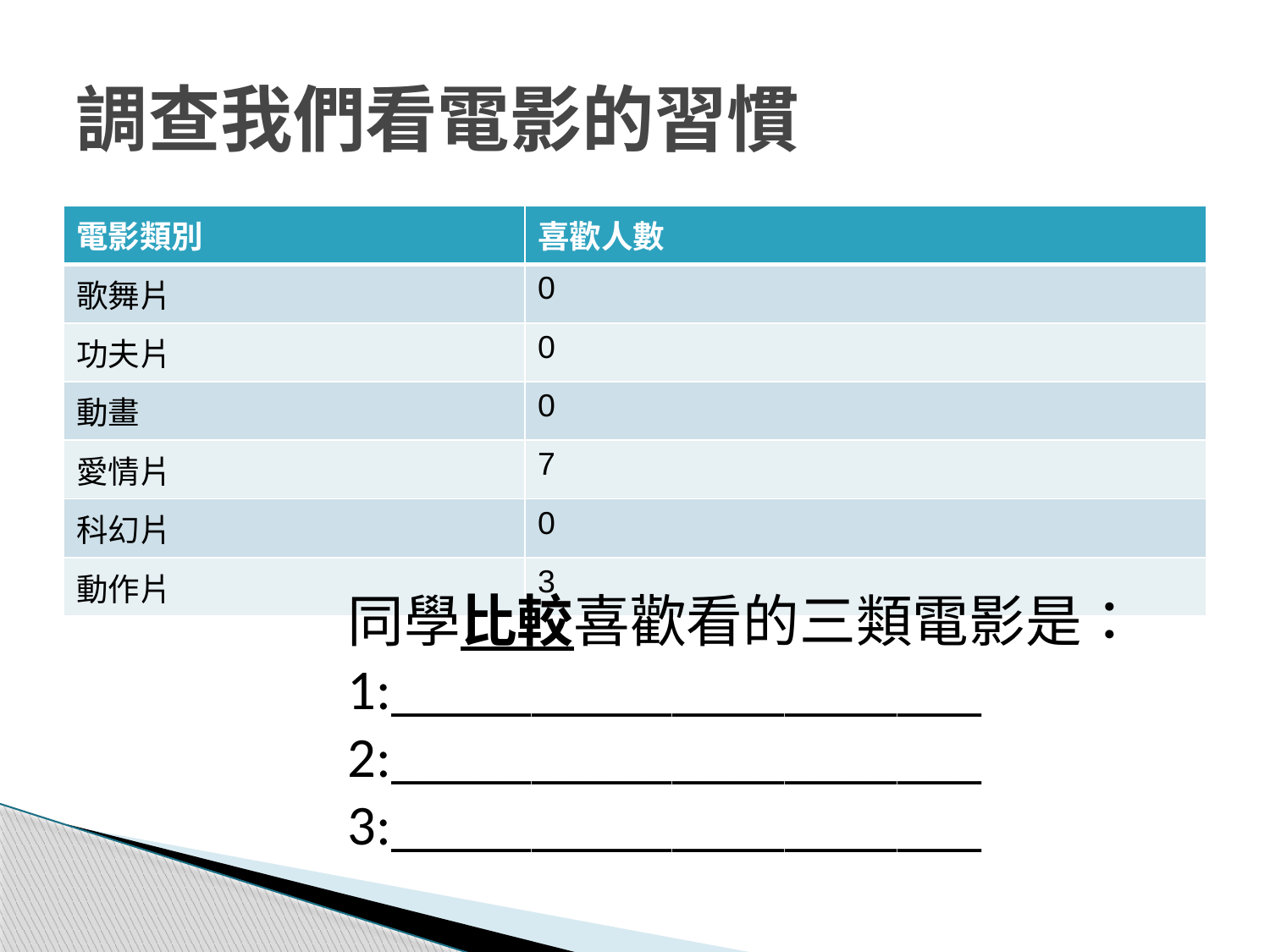

# 調查我們看電影的習慣
| 電影類別 | 喜歡人數 |
| --- | --- |
| 歌舞片 | 0 |
| 功夫片 | 0 |
| 動畫 | 0 |
| 愛情片 | 7 |
| 科幻片 | 0 |
| 動作片 | 3 |
同學比較喜歡看的三類電影是：
1:_____________________
2:_____________________
3:_____________________